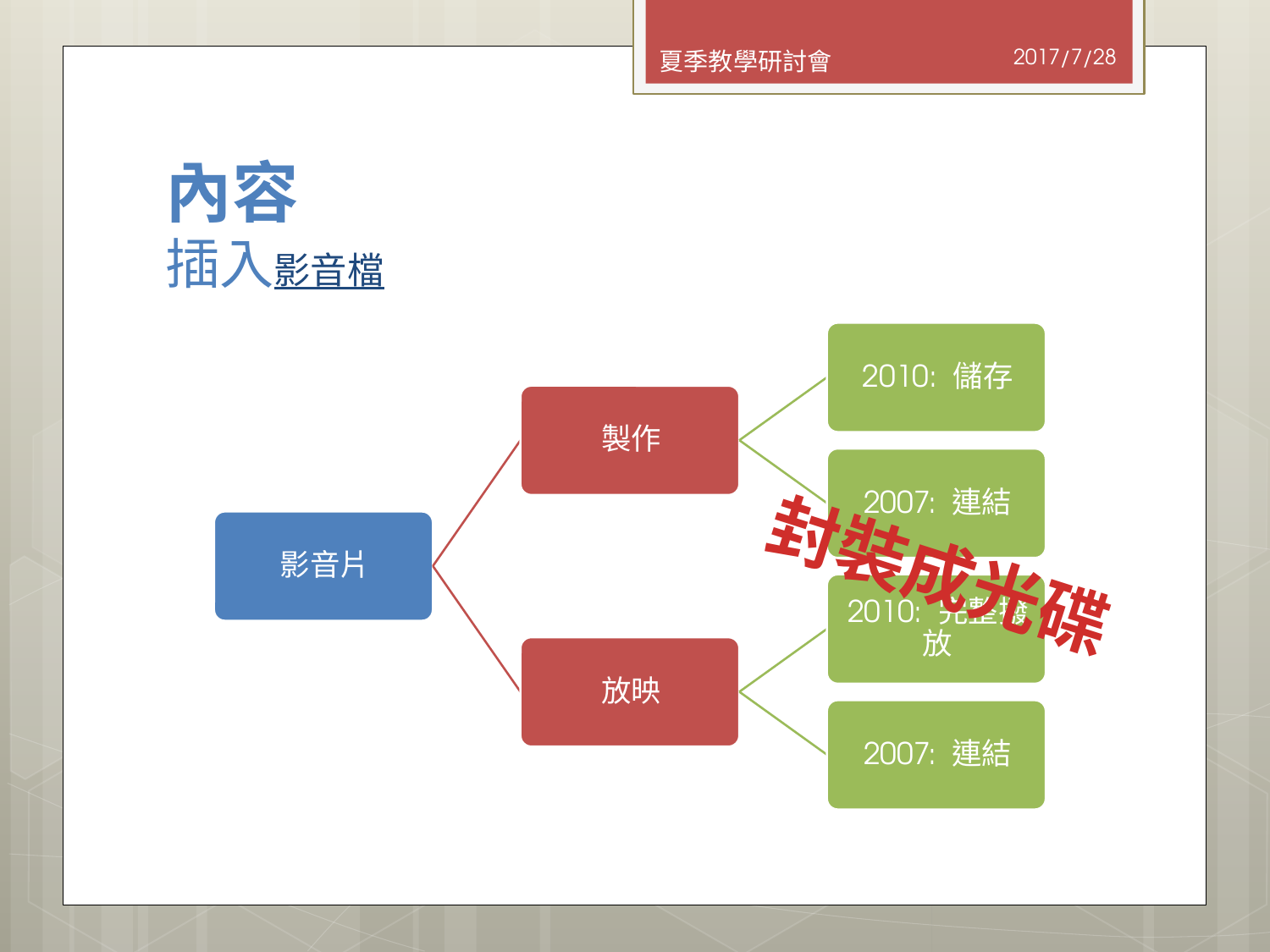

2017/7/28
# 內容 插入影音檔
影音片

製作

2010: 儲存

2007: 連結

放映

2010: 完整撥放

2007: 連結
封裝成光碟